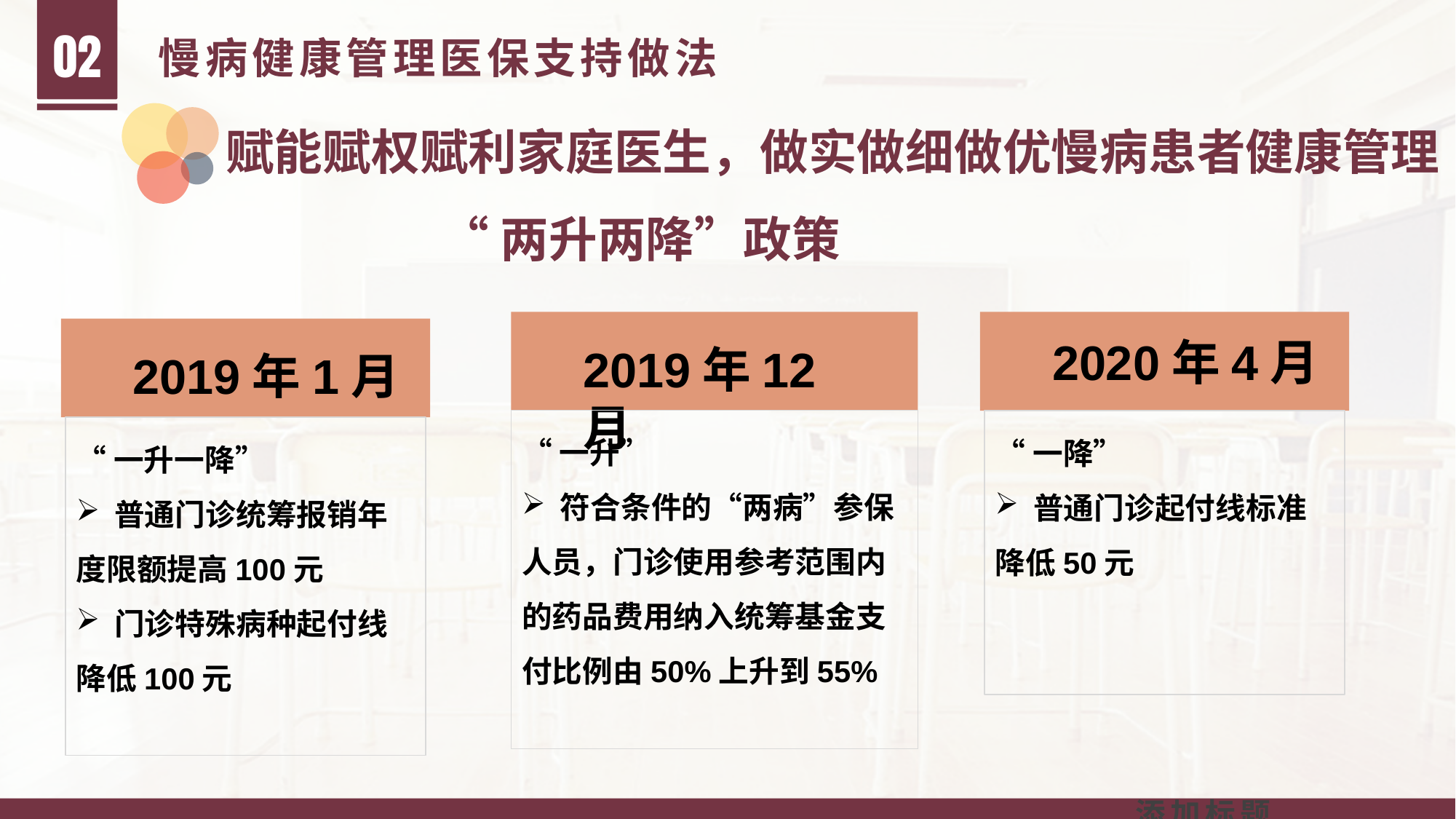

02

慢病健康管理医保支持做法

赋能赋权赋利家庭医生，做实做细做优慢病患者健康管理
“两升两降”政策

2019年12月
“一升”
 符合条件的“两病”参保人员，门诊使用参考范围内的药品费用纳入统筹基金支付比例由50%上升到55%

2020年4月
“一降”
 普通门诊起付线标准降低50元

2019年1月
“一升一降”
 普通门诊统筹报销年度限额提高100元
 门诊特殊病种起付线降低100元

添加标题